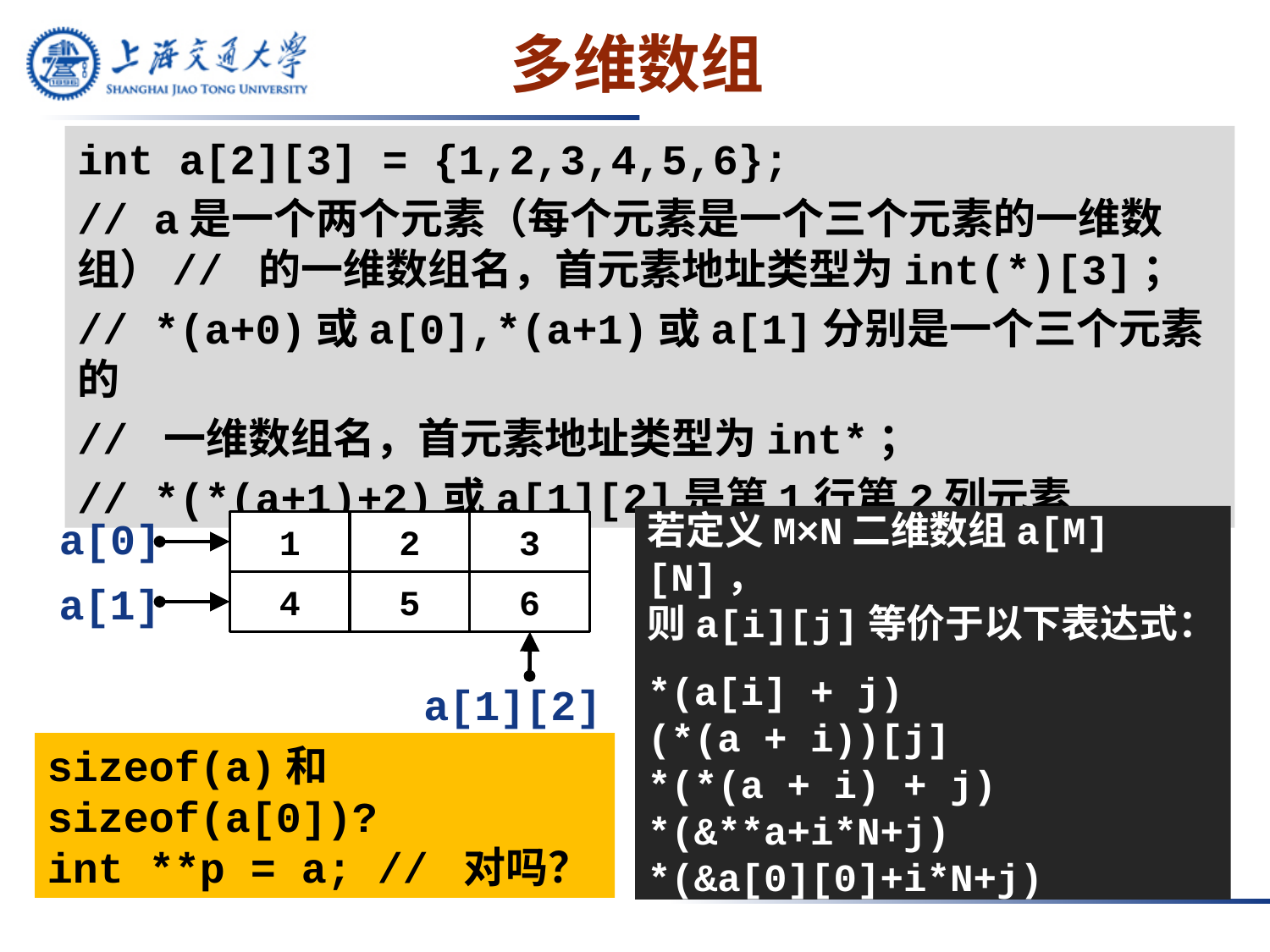

# 多维数组
int a[2][3] = {1,2,3,4,5,6};
// a是一个两个元素（每个元素是一个三个元素的一维数组）// 的一维数组名，首元素地址类型为int(*)[3]；
// *(a+0)或a[0],*(a+1)或a[1]分别是一个三个元素的
// 一维数组名，首元素地址类型为int*；
// *(*(a+1)+2)或a[1][2]是第1行第2列元素
若定义M×N二维数组a[M][N]，
则a[i][j]等价于以下表达式：
*(a[i] + j)
(*(a + i))[j]
*(*(a + i) + j)
*(&**a+i*N+j)
*(&a[0][0]+i*N+j)
a[0]
1
2
3
a[1]
4
5
6
a[1][2]
sizeof(a)和sizeof(a[0])?
int **p = a; // 对吗？